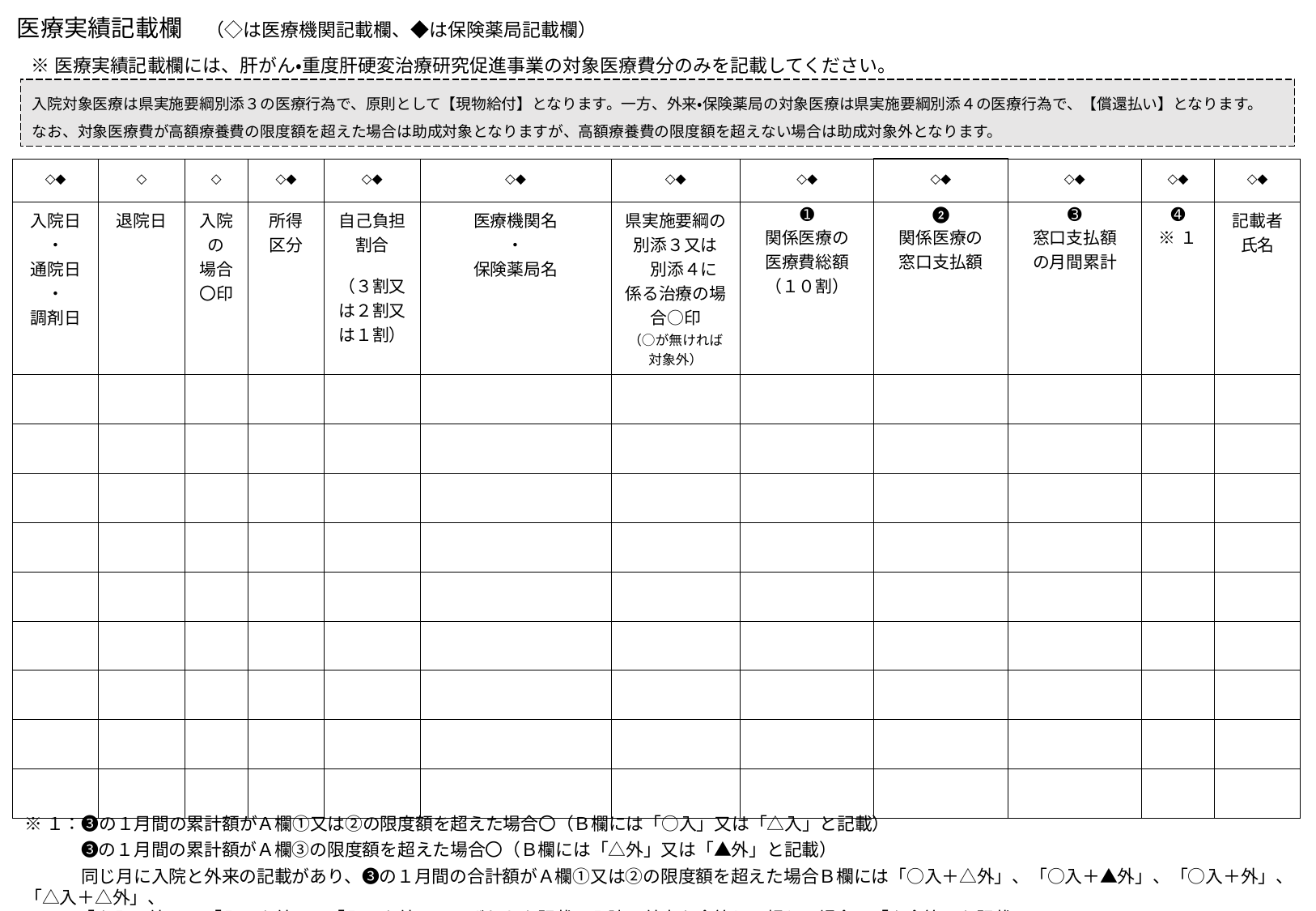

医療実績記載欄　（◇は医療機関記載欄、◆は保険薬局記載欄）
※医療実績記載欄には、肝がん・重度肝硬変治療研究促進事業の対象医療費分のみを記載してください。
入院対象医療は県実施要綱別添３の医療行為で、原則として【現物給付】となります。一方、外来・保険薬局の対象医療は県実施要綱別添４の医療行為で、【償還払い】となります。
なお、対象医療費が高額療養費の限度額を超えた場合は助成対象となりますが、高額療養費の限度額を超えない場合は助成対象外となります。
|  |  |  |  |  |  |  |  |  |  |  |  |
| --- | --- | --- | --- | --- | --- | --- | --- | --- | --- | --- | --- |
| ◇◆ | ◇ | ◇ | ◇◆ | ◇◆ | ◇◆ | ◇◆ | ◇◆ | ◇◆ | ◇◆ | ◇◆ | ◇◆ |
| 入院日 ・ 通院日 ・ 調剤日 | 退院日 | 入院 の 場合 〇印 | 所得 区分 | 自己負担割合 （３割又は２割又は１割） | 医療機関名 ・ 保険薬局名 | 県実施要綱の別添３又は 別添４に 係る治療の場合○印 （○が無ければ対象外） | ➊ 関係医療の 医療費総額 （１０割） | ❷ 関係医療の 窓口支払額 | ➌ 窓口支払額 の月間累計 | ➍ ※１ | 記載者氏名 |
|  |  |  |  |  |  |  |  |  |  |  |  |
|  |  |  |  |  |  |  |  |  |  |  |  |
|  |  |  |  |  |  |  |  |  |  |  |  |
|  |  |  |  |  |  |  |  |  |  |  |  |
|  |  |  |  |  |  |  |  |  |  |  |  |
|  |  |  |  |  |  |  |  |  |  |  |  |
|  |  |  |  |  |  |  |  |  |  |  |  |
|  |  |  |  |  |  |  |  |  |  |  |  |
|  |  |  |  |  |  |  |  |  |  |  |  |
※１：➌の１月間の累計額がＡ欄①又は②の限度額を超えた場合〇（Ｂ欄には「○入」又は「△入」と記載）
　　　 ➌の１月間の累計額がＡ欄③の限度額を超えた場合〇（Ｂ欄には「△外」又は「▲外」と記載）
　　　 同じ月に入院と外来の記載があり、➌の１月間の合計額がＡ欄①又は②の限度額を超えた場合Ｂ欄には「○入＋△外」、「○入＋▲外」、「○入＋外」、「△入＋△外」、
　　　「△入＋外」、 「入＋△外」、「入＋▲外」のいずれかを記載、入院と外来を合算して超える場合は「△合算」を記載。